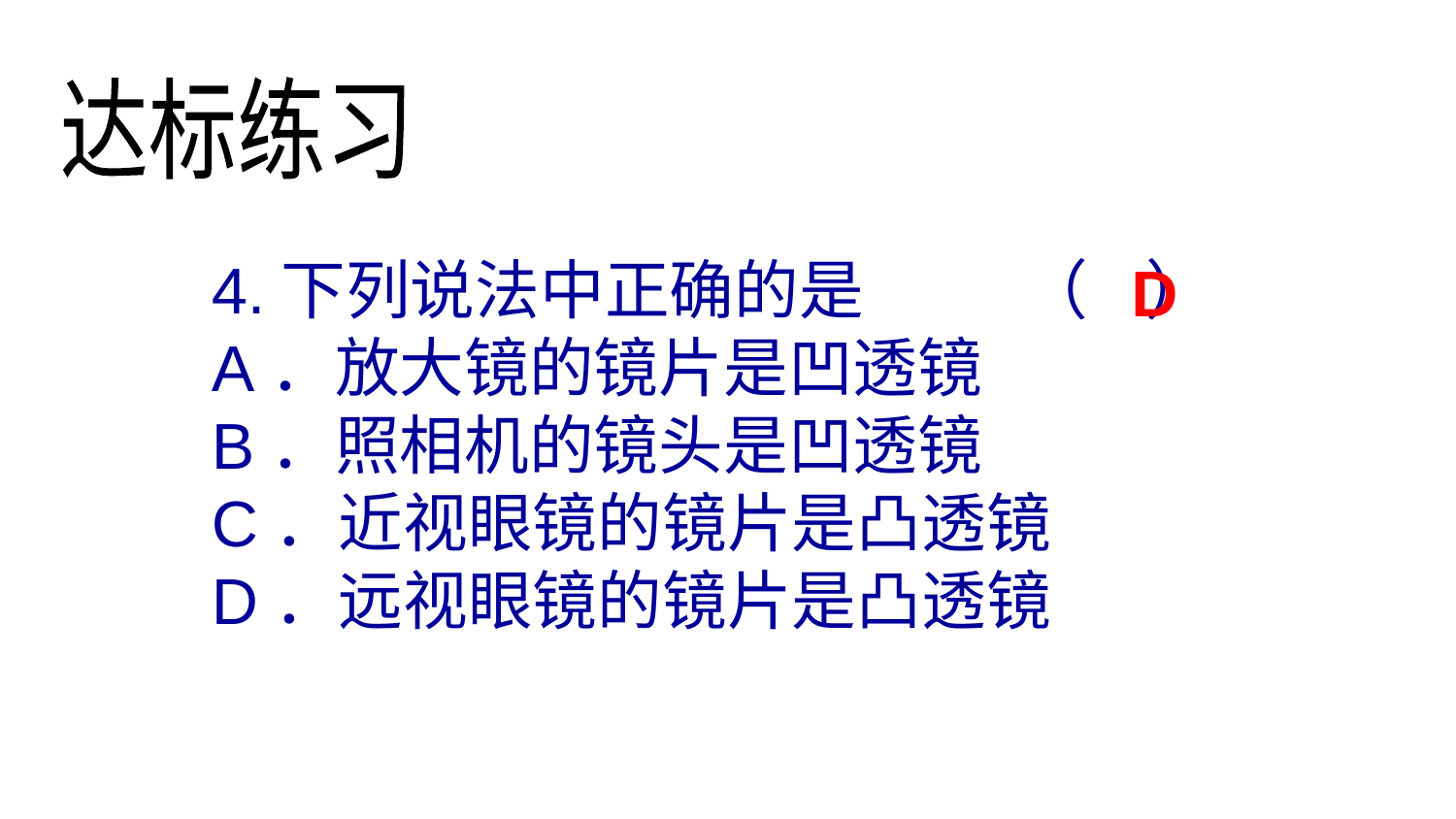

达标练习
4.下列说法中正确的是           （    ）
A．放大镜的镜片是凹透镜
B．照相机的镜头是凹透镜
C．近视眼镜的镜片是凸透镜
D．远视眼镜的镜片是凸透镜
D